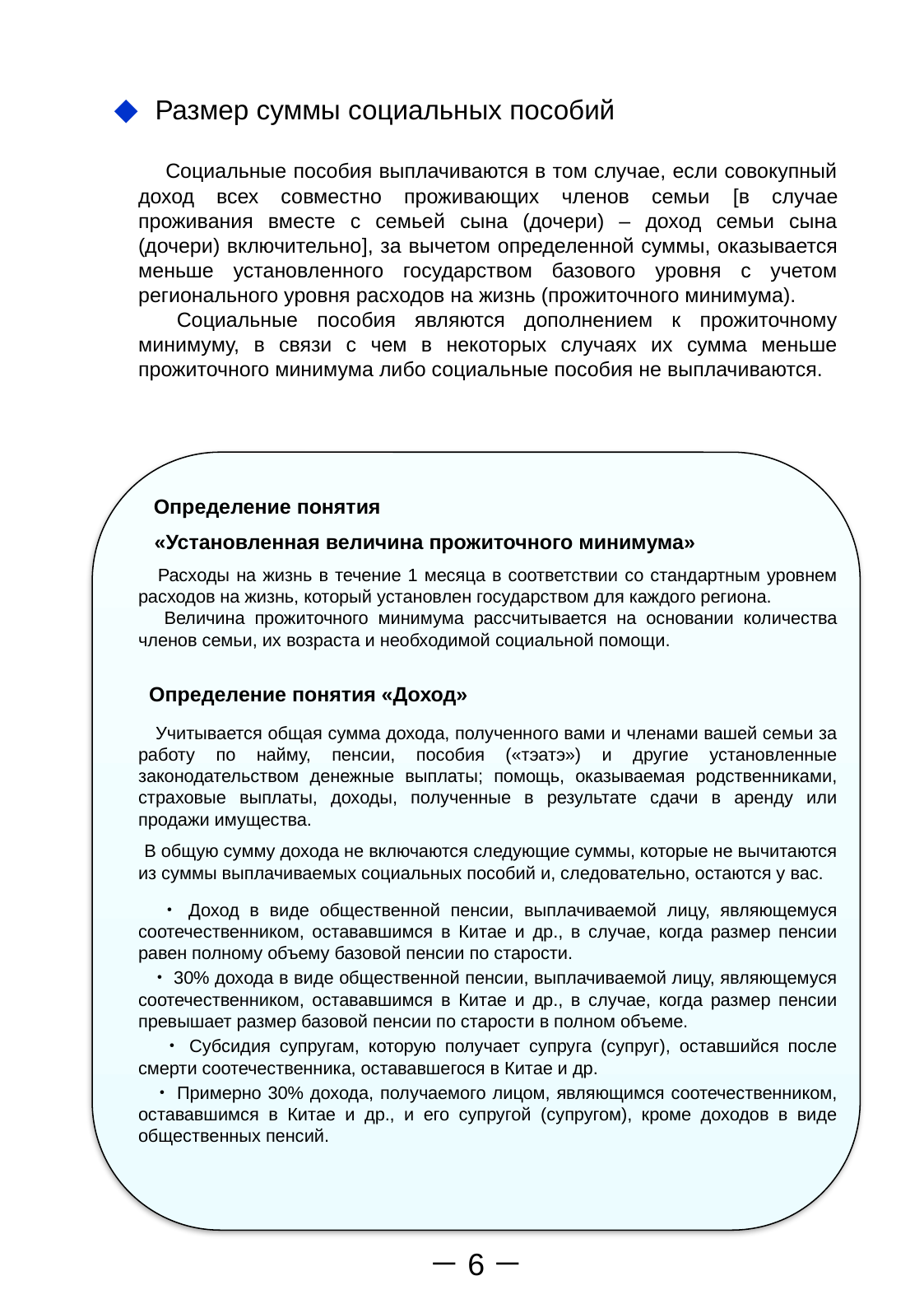

◆  Размер суммы социальных пособий

　　Социальные пособия выплачиваются в том случае, если совокупный доход всех совместно проживающих членов семьи [в случае проживания вместе с семьей сына (дочери) – доход семьи сына (дочери) включительно], за вычетом определенной суммы, оказывается меньше установленного государством базового уровня с учетом регионального уровня расходов на жизнь (прожиточного минимума).
	  Социальные пособия являются дополнением к прожиточному минимуму, в связи с чем в некоторых случаях их сумма меньше прожиточного минимума либо социальные пособия не выплачиваются.

        Определение понятия
       «Установленная величина прожиточного минимума»

　　Расходы на жизнь в течение 1 месяца в соответствии со стандартным уровнем расходов на жизнь, который установлен государством для каждого региона.
　　Величина прожиточного минимума рассчитывается на основании количества членов семьи, их возраста и необходимой социальной помощи.

　  Определение понятия «Доход»

　　Учитывается общая сумма дохода, полученного вами и членами вашей семьи за работу по найму, пенсии, пособия («тэатэ») и другие установленные законодательством денежные выплаты; помощь, оказываемая родственниками, страховые выплаты, доходы, полученные в результате сдачи в аренду или продажи имущества.
      В общую сумму дохода не включаются следующие суммы, которые не вычитаются из суммы выплачиваемых социальных пособий и, следовательно, остаются у вас.
　　・Доход в виде общественной пенсии, выплачиваемой лицу, являющемуся соотечественником, остававшимся в Китае и др., в случае, когда размер пенсии равен полному объему базовой пенсии по старости.
　　・30% дохода в виде общественной пенсии, выплачиваемой лицу, являющемуся соотечественником, остававшимся в Китае и др., в случае, когда размер пенсии превышает размер базовой пенсии по старости в полном объеме.
	  ・Субсидия супругам, которую получает супруга (супруг), оставшийся после смерти соотечественника, остававшегося в Китае и др.
　　・Примерно 30% дохода, получаемого лицом, являющимся соотечественником, остававшимся в Китае и др., и его супругой (супругом), кроме доходов в виде общественных пенсий.

－6－